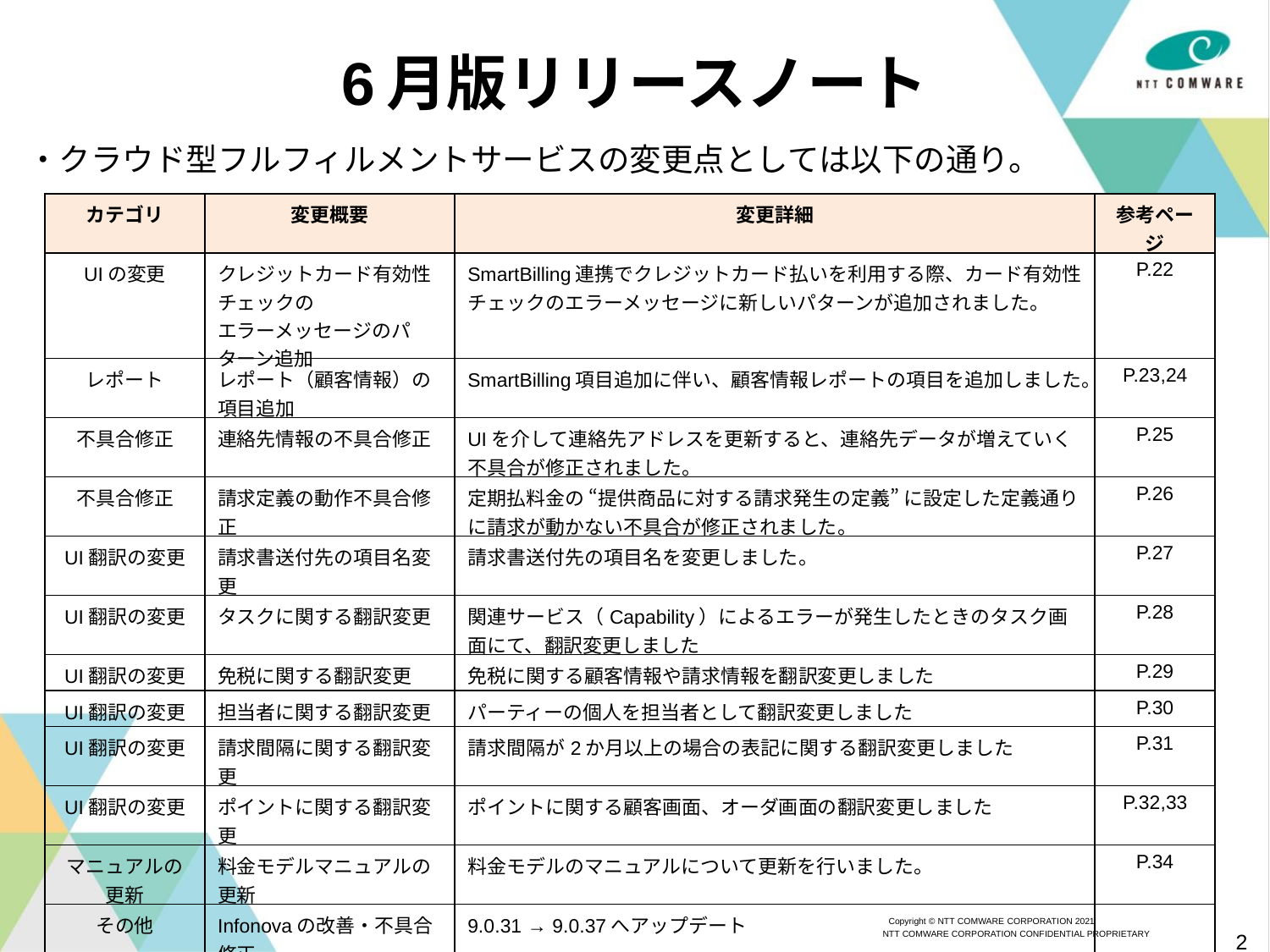

# 6月版リリースノート
・クラウド型フルフィルメントサービスの変更点としては以下の通り。
| カテゴリ | 変更概要 | 変更詳細 | 参考ページ |
| --- | --- | --- | --- |
| UIの変更 | クレジットカード有効性チェックの エラーメッセージのパターン追加 | SmartBilling連携でクレジットカード払いを利用する際、カード有効性チェックのエラーメッセージに新しいパターンが追加されました。 | P.22 |
| レポート | レポート（顧客情報）の項目追加 | SmartBilling項目追加に伴い、顧客情報レポートの項目を追加しました。 | P.23,24 |
| 不具合修正 | 連絡先情報の不具合修正 | UIを介して連絡先アドレスを更新すると、連絡先データが増えていく不具合が修正されました。 | P.25 |
| 不具合修正 | 請求定義の動作不具合修正 | 定期払料金の “提供商品に対する請求発生の定義” に設定した定義通りに請求が動かない不具合が修正されました。 | P.26 |
| UI翻訳の変更 | 請求書送付先の項目名変更 | 請求書送付先の項目名を変更しました。 | P.27 |
| UI翻訳の変更 | タスクに関する翻訳変更 | 関連サービス（Capability）によるエラーが発生したときのタスク画面にて、翻訳変更しました | P.28 |
| UI翻訳の変更 | 免税に関する翻訳変更 | 免税に関する顧客情報や請求情報を翻訳変更しました | P.29 |
| UI翻訳の変更 | 担当者に関する翻訳変更 | パーティーの個人を担当者として翻訳変更しました | P.30 |
| UI翻訳の変更 | 請求間隔に関する翻訳変更 | 請求間隔が2か月以上の場合の表記に関する翻訳変更しました | P.31 |
| UI翻訳の変更 | ポイントに関する翻訳変更 | ポイントに関する顧客画面、オーダ画面の翻訳変更しました | P.32,33 |
| マニュアルの更新 | 料金モデルマニュアルの更新 | 料金モデルのマニュアルについて更新を行いました。 | P.34 |
| その他 | Infonovaの改善・不具合修正 | 9.0.31 → 9.0.37へアップデート |  |